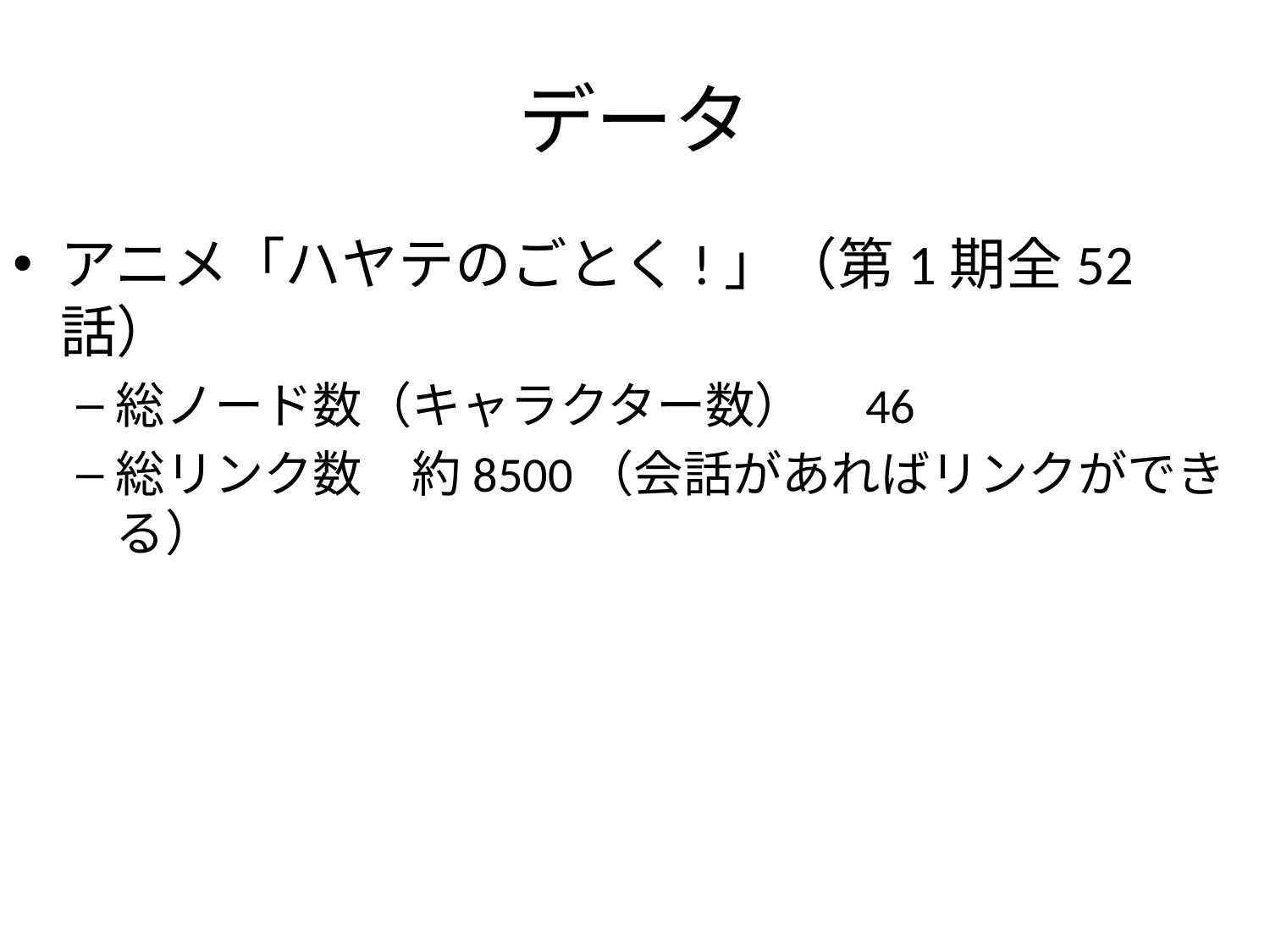

# データ
アニメ「ハヤテのごとく!」（第1期全52話）
総ノード数（キャラクター数）　46
総リンク数　約8500（会話があればリンクができる）